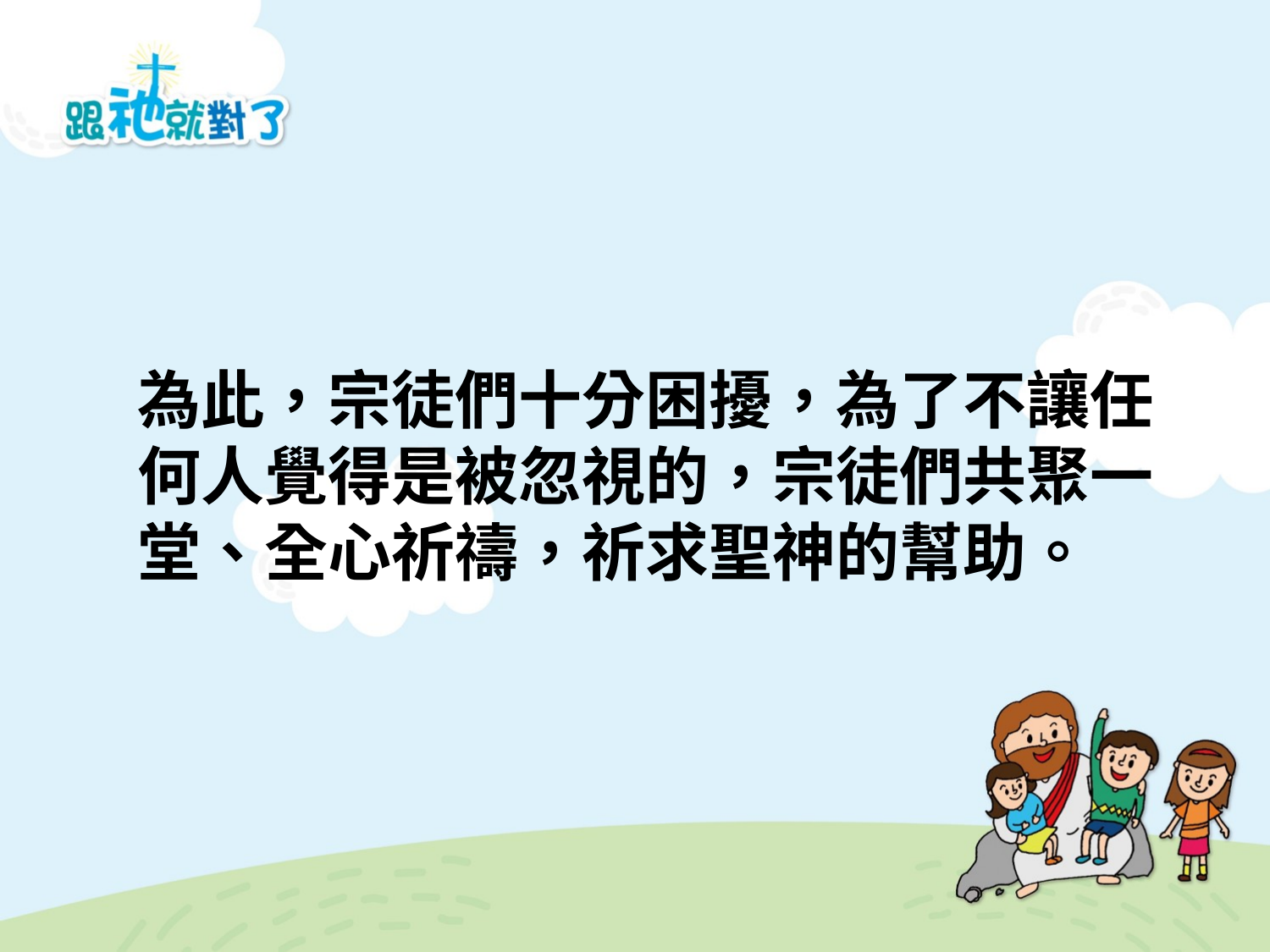

為此，宗徒們十分困擾，為了不讓任何人覺得是被忽視的，宗徒們共聚一堂、全心祈禱，祈求聖神的幫助。